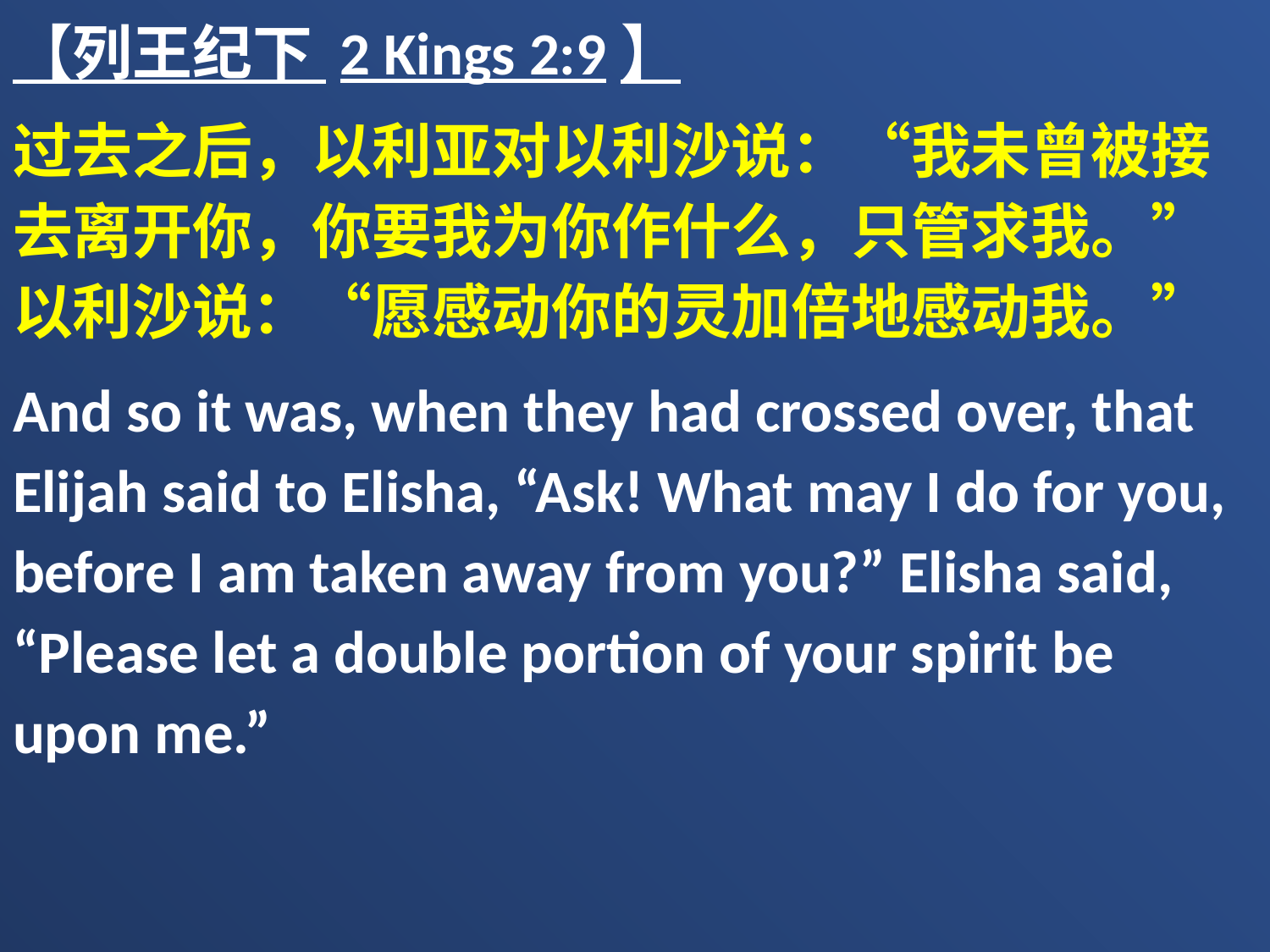

【列王纪下 2 Kings 2:9】
过去之后，以利亚对以利沙说：“我未曾被接去离开你，你要我为你作什么，只管求我。”以利沙说：“愿感动你的灵加倍地感动我。”
And so it was, when they had crossed over, that Elijah said to Elisha, “Ask! What may I do for you, before I am taken away from you?” Elisha said, “Please let a double portion of your spirit be upon me.”